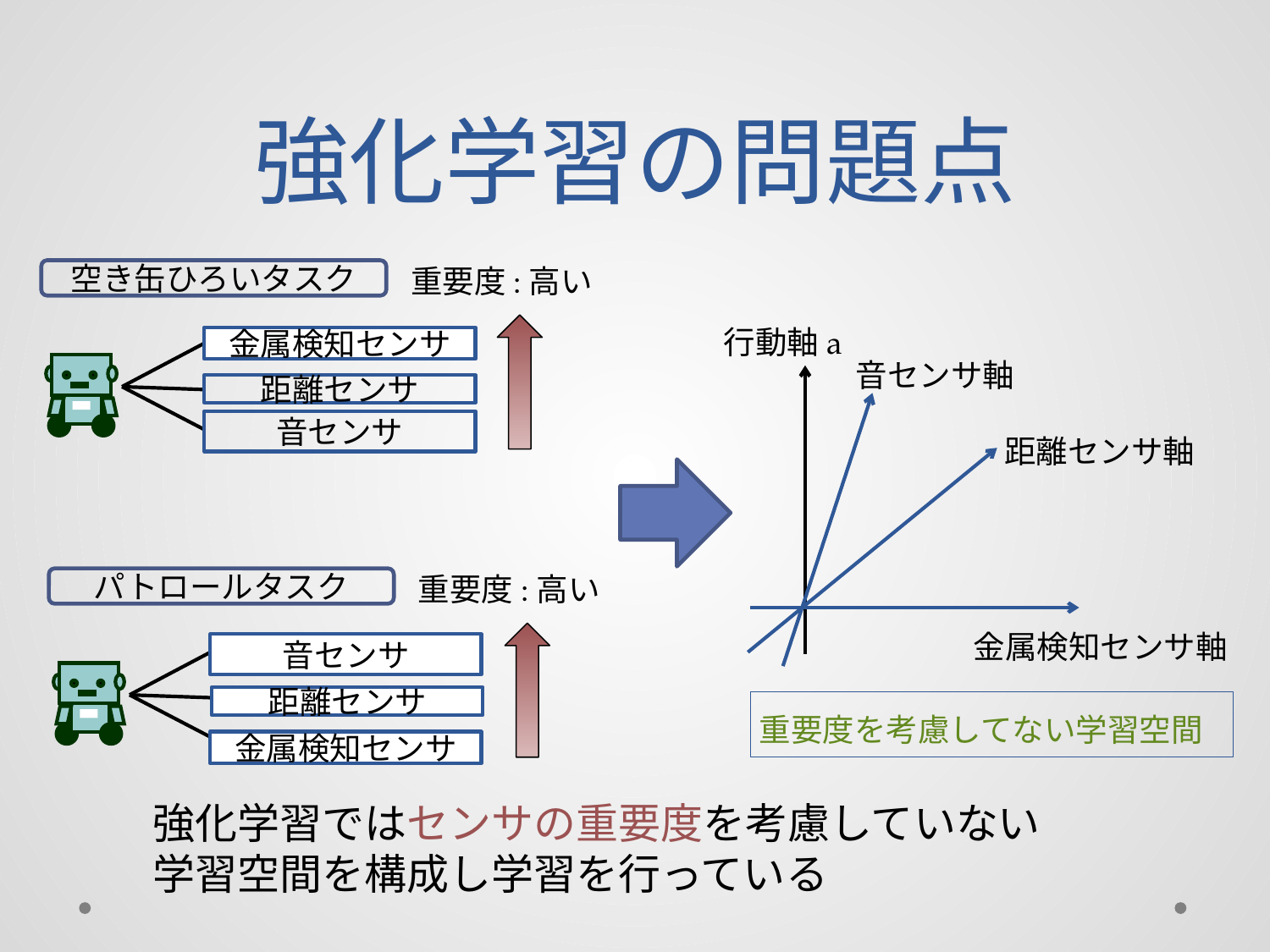

# 強化学習の問題点
重要度:高い
空き缶ひろいタスク
金属検知センサ

距離センサ
音センサ

行動軸a
音センサ軸
距離センサ軸
金属検知センサ軸

重要度:高い
パトロールタスク
音センサ

距離センサ
金属検知センサ

重要度を考慮してない学習空間
強化学習ではセンサの重要度を考慮していない
学習空間を構成し学習を行っている